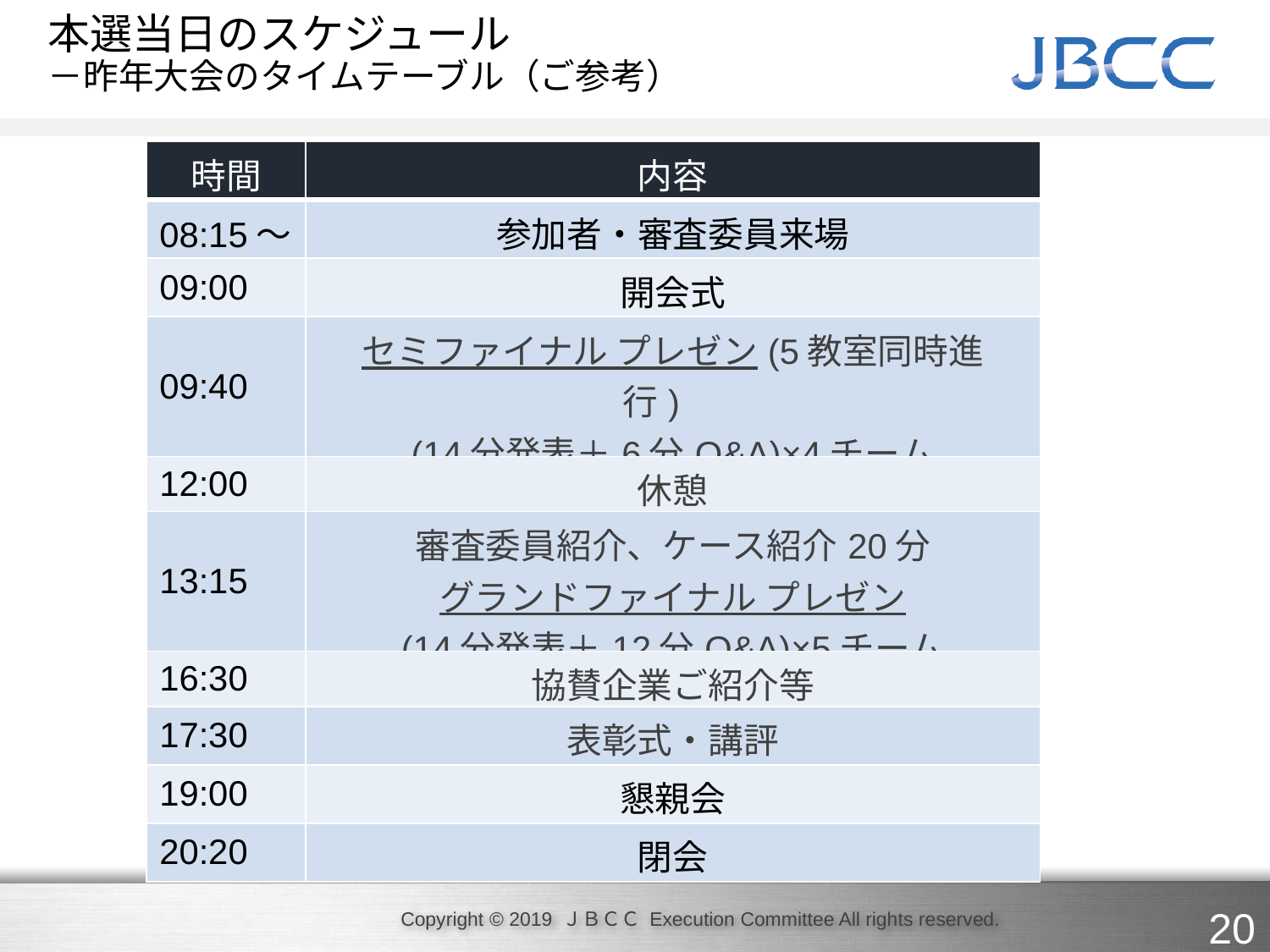

# 本選当日のスケジュール －昨年大会のタイムテーブル（ご参考）
| 時間 | 内容 |
| --- | --- |
| 08:15～ | 参加者・審査委員来場 |
| 09:00 | 開会式 |
| 09:40 | セミファイナル プレゼン(5教室同時進行)　 (14分発表＋6分Q&A)×4チーム |
| 12:00 | 休憩 |
| 13:15 | 審査委員紹介、ケース紹介20分 グランドファイナル プレゼン (14分発表＋12分Q&A)×5チーム |
| 16:30 | 協賛企業ご紹介等 |
| 17:30 | 表彰式・講評 |
| 19:00 | 懇親会 |
| 20:20 | 閉会 |
20